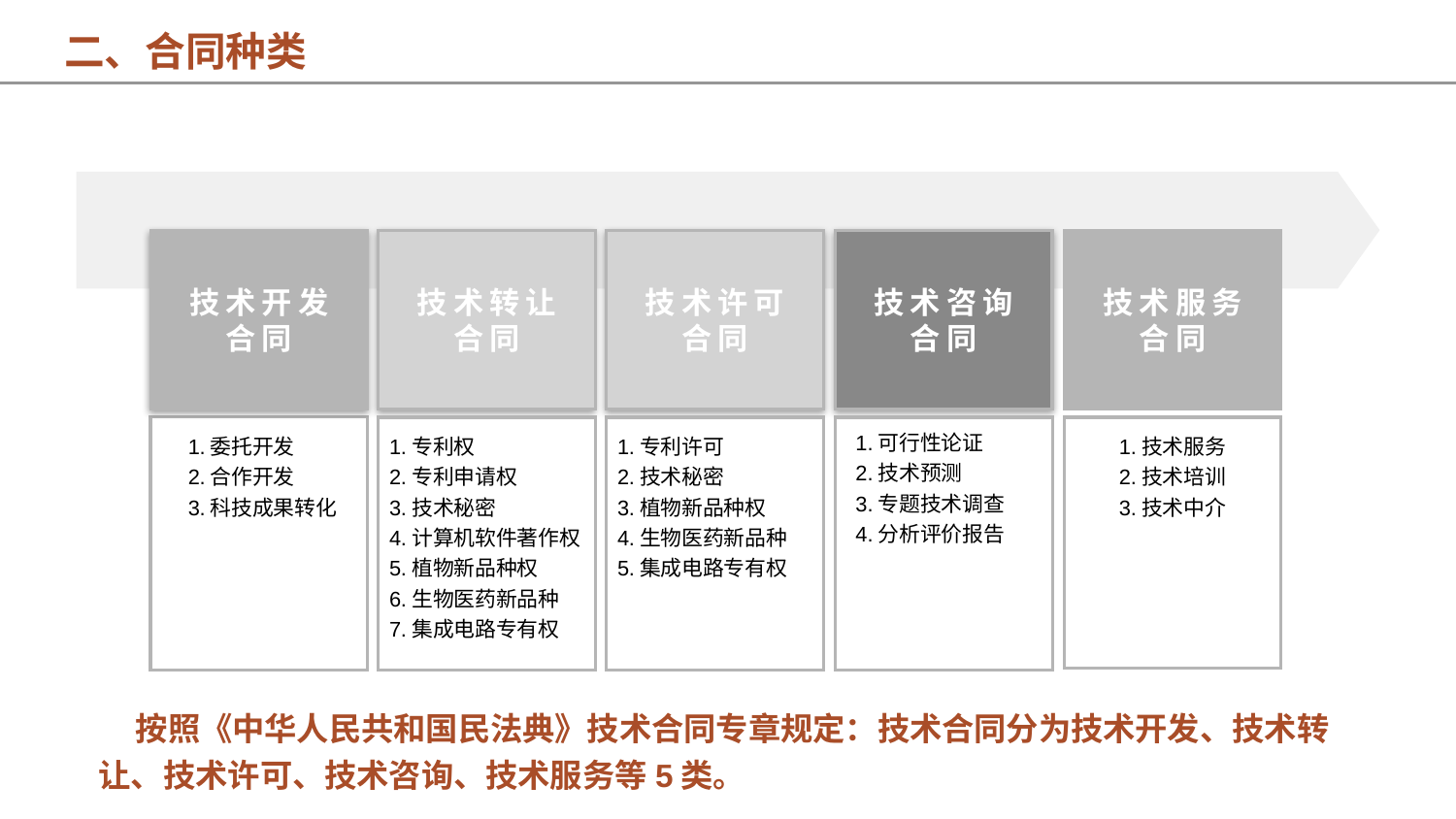

二、合同种类

技术开发
合同
技术转让
合同
技术许可
合同
技术咨询
合同
技术服务
合同
    1.委托开发
    2.合作开发
    3.科技成果转化
3
1.专利权
2.专利申请权
3.技术秘密
4.计算机软件著作权
5.植物新品种权
6.生物医药新品种
7.集成电路专有权

1.专利许可
2.技术秘密
3.植物新品种权
4.生物医药新品种
5.集成电路专有权

1.技术服务
2.技术培训
3.技术中介
1.可行性论证
2.技术预测
3.专题技术调查
4.分析评价报告
    按照《中华人民共和国民法典》技术合同专章规定：技术合同分为技术开发、技术转让、技术许可、技术咨询、技术服务等5类。